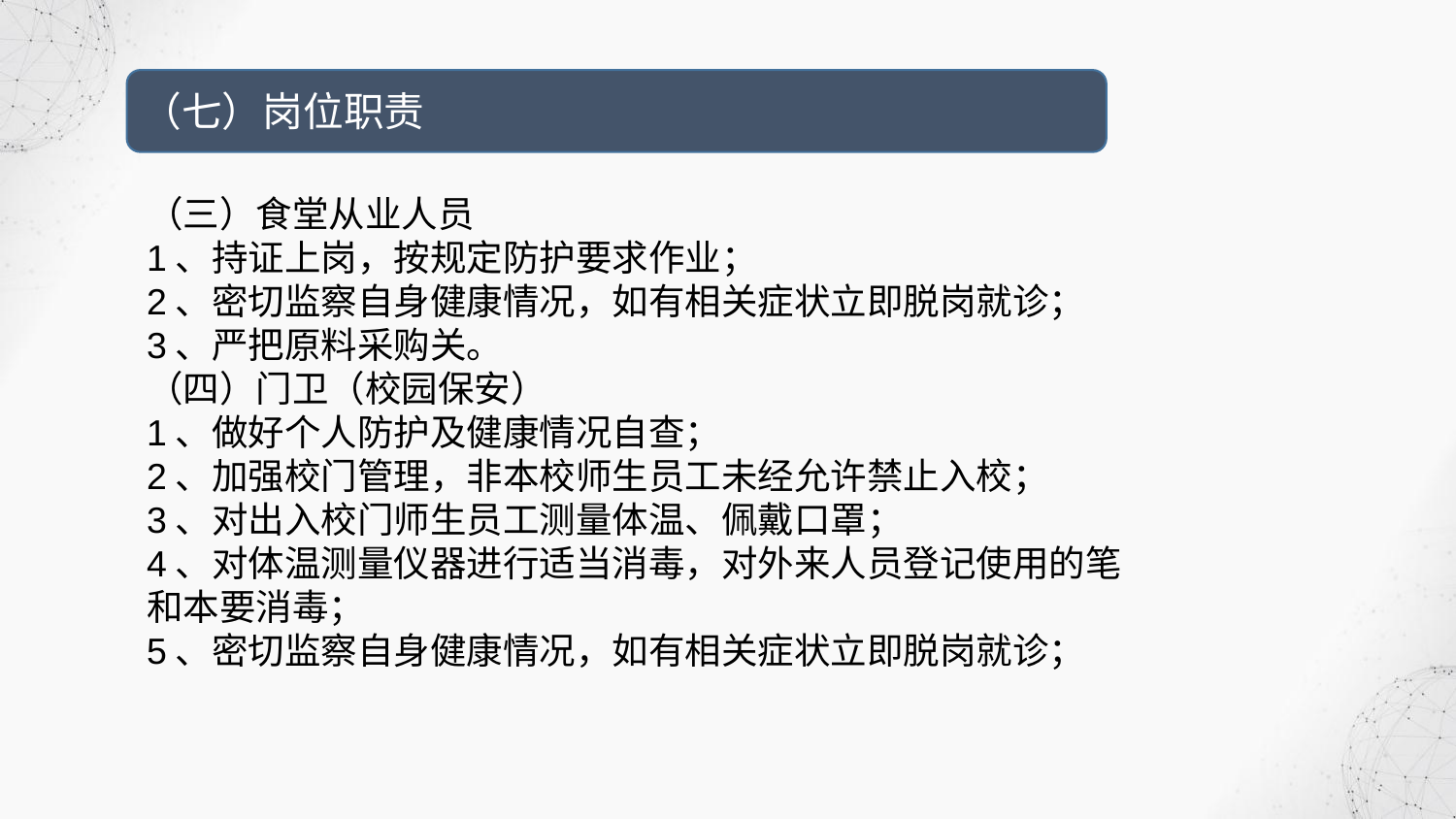

（七）岗位职责
（三）食堂从业人员
1、持证上岗，按规定防护要求作业；
2、密切监察自身健康情况，如有相关症状立即脱岗就诊；
3、严把原料采购关。
（四）门卫（校园保安）
1、做好个人防护及健康情况自查；
2、加强校门管理，非本校师生员工未经允许禁止入校；
3、对出入校门师生员工测量体温、佩戴口罩；
4、对体温测量仪器进行适当消毒，对外来人员登记使用的笔和本要消毒；
5、密切监察自身健康情况，如有相关症状立即脱岗就诊；